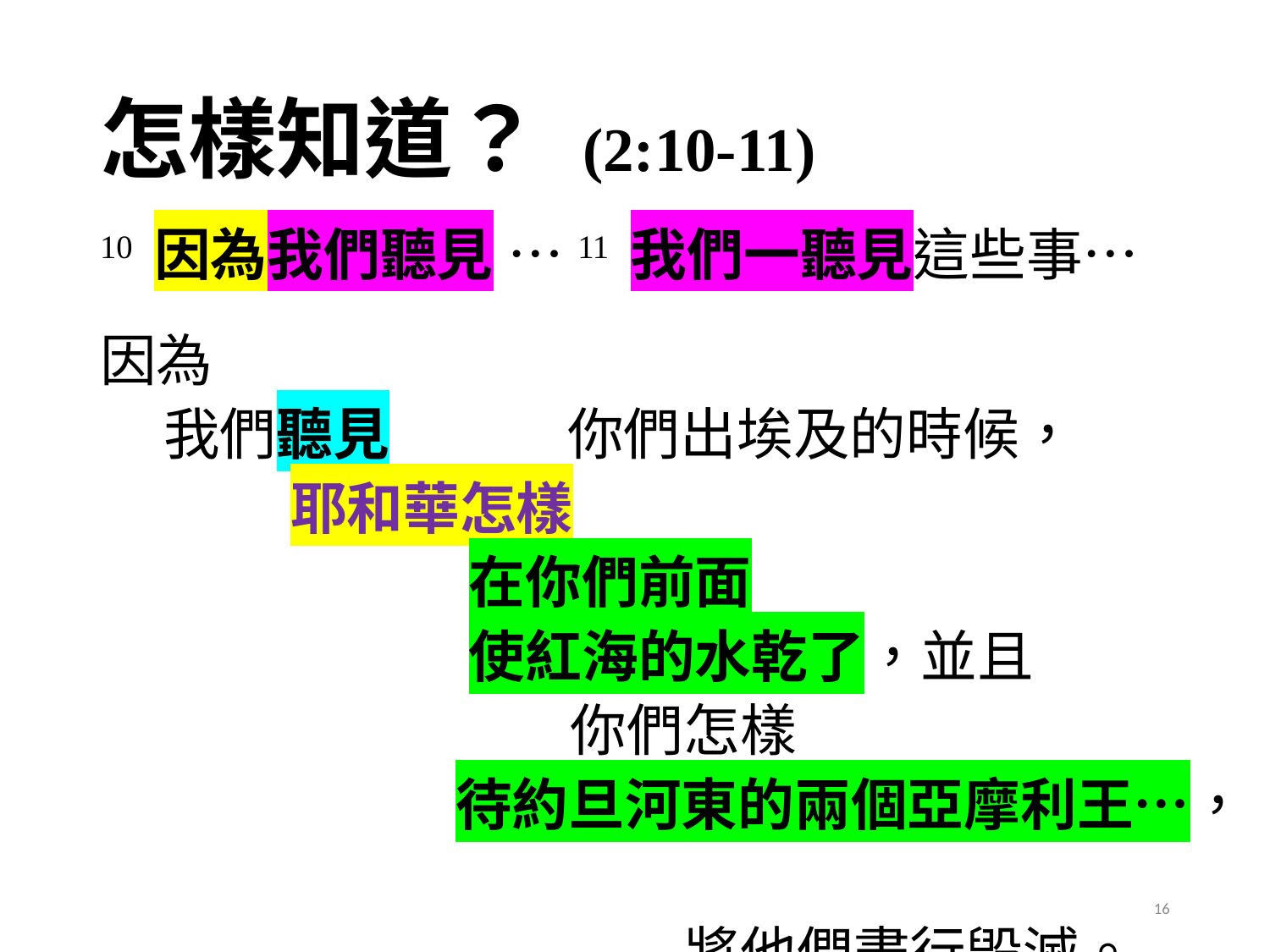

# 怎樣知道？ (2:10-11)
10 因為我們聽見 …11 我們一聽見這些事…
因為
     我們聽見              你們出埃及的時候，
               耶和華怎樣
                            在你們前面
                            使紅海的水乾了，並且
                                    你們怎樣
                            待約旦河東的兩個亞摩利王…，
                                              將他們盡行毀滅。

16